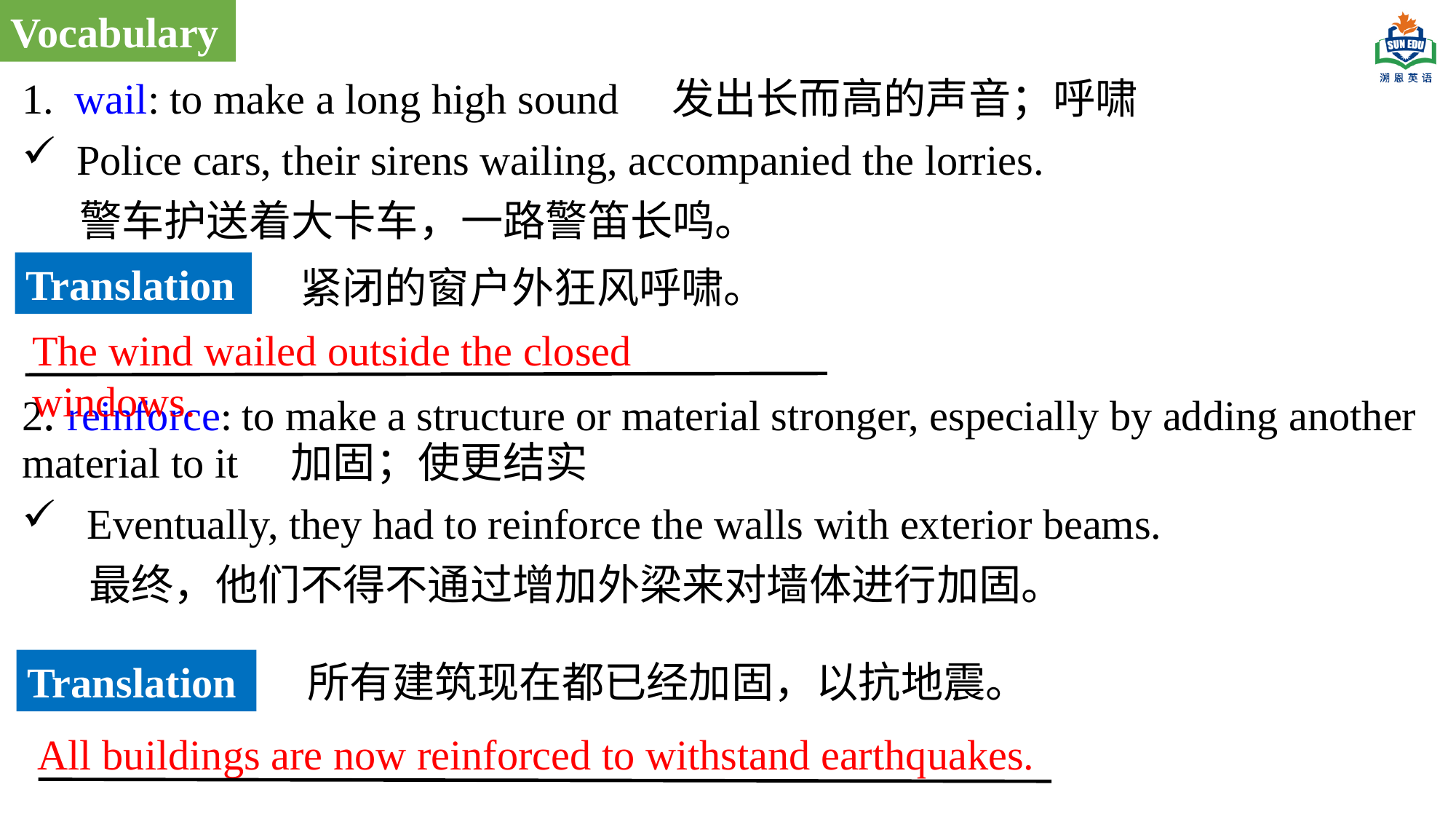

Vocabulary
1.  wail: to make a long high sound    发出长而高的声音；呼啸
Police cars, their sirens wailing, accompanied the lorries.
     警车护送着大卡车，一路警笛长鸣。

2. reinforce: to make a structure or material stronger, especially by adding another material to it    加固；使更结实
 Eventually, they had to reinforce the walls with exterior beams.
      最终，他们不得不通过增加外梁来对墙体进行加固。
Translation
紧闭的窗户外狂风呼啸。
The wind wailed outside the closed windows.
Translation
所有建筑现在都已经加固，以抗地震。
All buildings are now reinforced to withstand earthquakes.